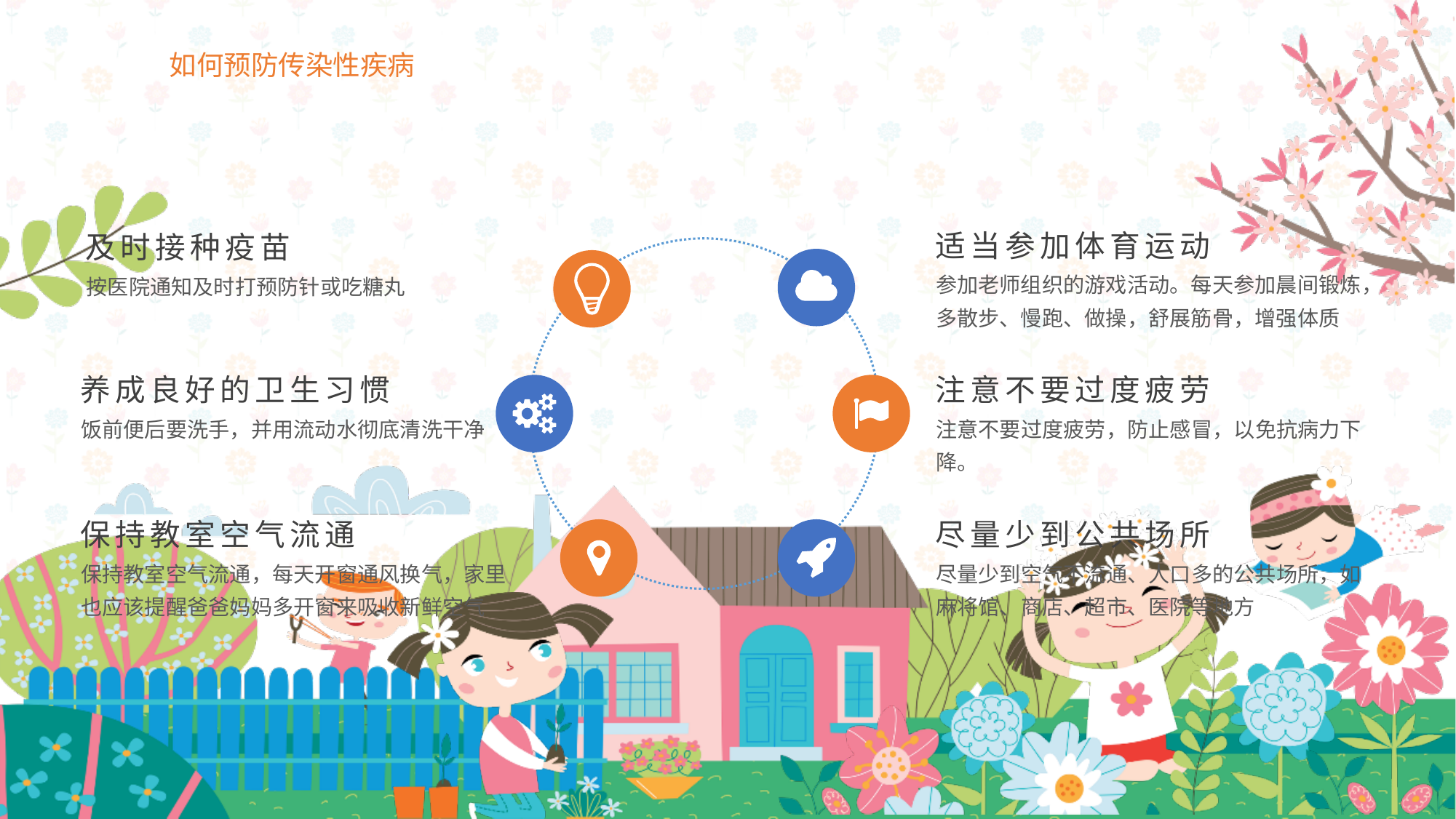

如何预防传染性疾病
适当参加体育运动
参加老师组织的游戏活动。每天参加晨间锻炼，多散步、慢跑、做操，舒展筋骨，增强体质
及时接种疫苗
按医院通知及时打预防针或吃糖丸

养成良好的卫生习惯
饭前便后要洗手，并用流动水彻底清洗干净
注意不要过度疲劳
注意不要过度疲劳，防止感冒，以免抗病力下降。

保持教室空气流通
保持教室空气流通，每天开窗通风换气，家里也应该提醒爸爸妈妈多开窗来吸收新鲜空气
尽量少到公共场所
尽量少到空气不流通、人口多的公共场所，如麻将馆、商店、超市、医院等地方